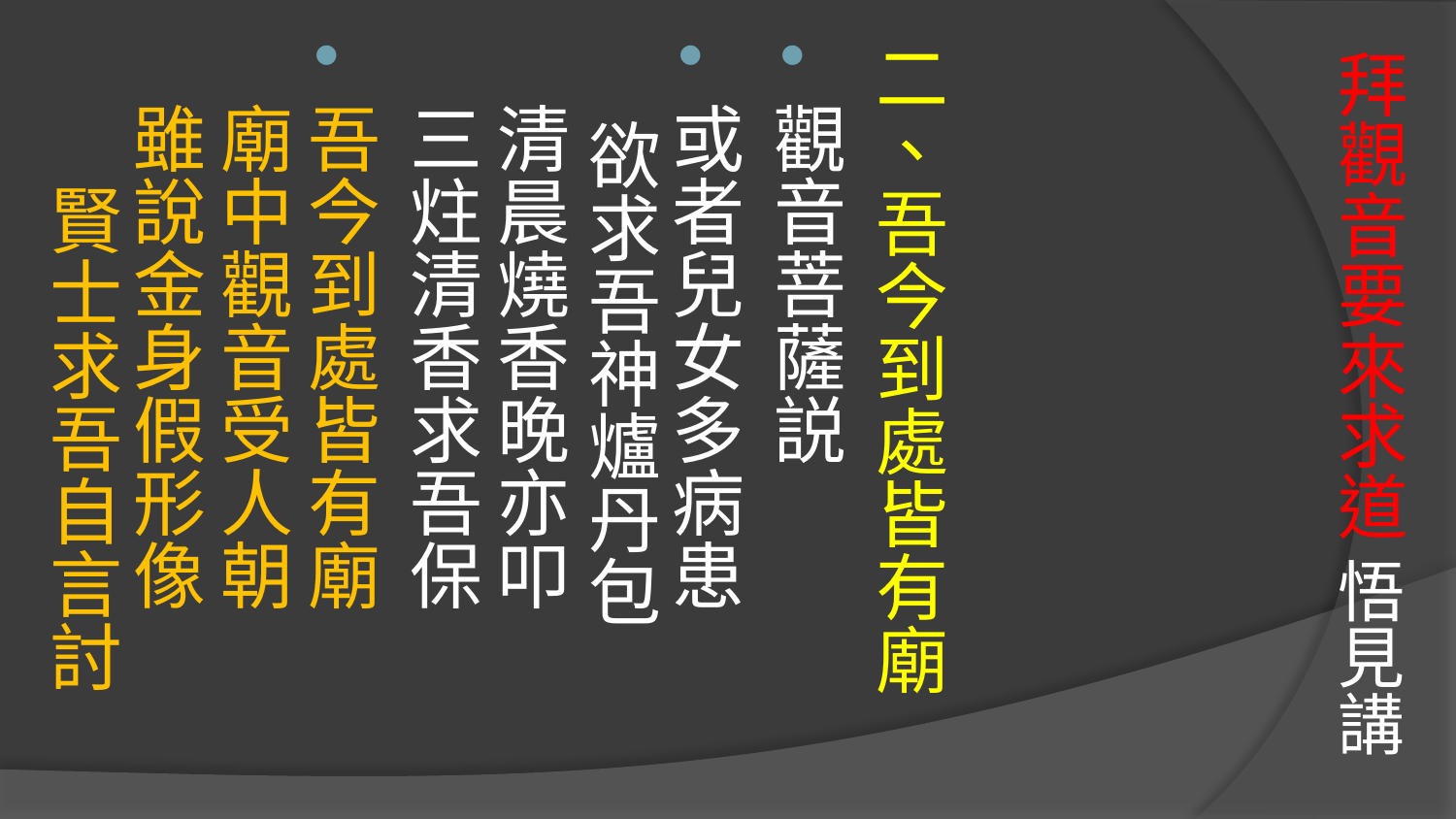

# 拜觀音要來求道 悟見講
二、吾今到處皆有廟
觀音菩薩説
或者兒女多病患            欲求吾神爐丹包
清晨燒香晚亦叩       三炷清香求吾保
吾今到處皆有廟         廟中觀音受人朝
雖說金身假形像                賢士求吾自言討